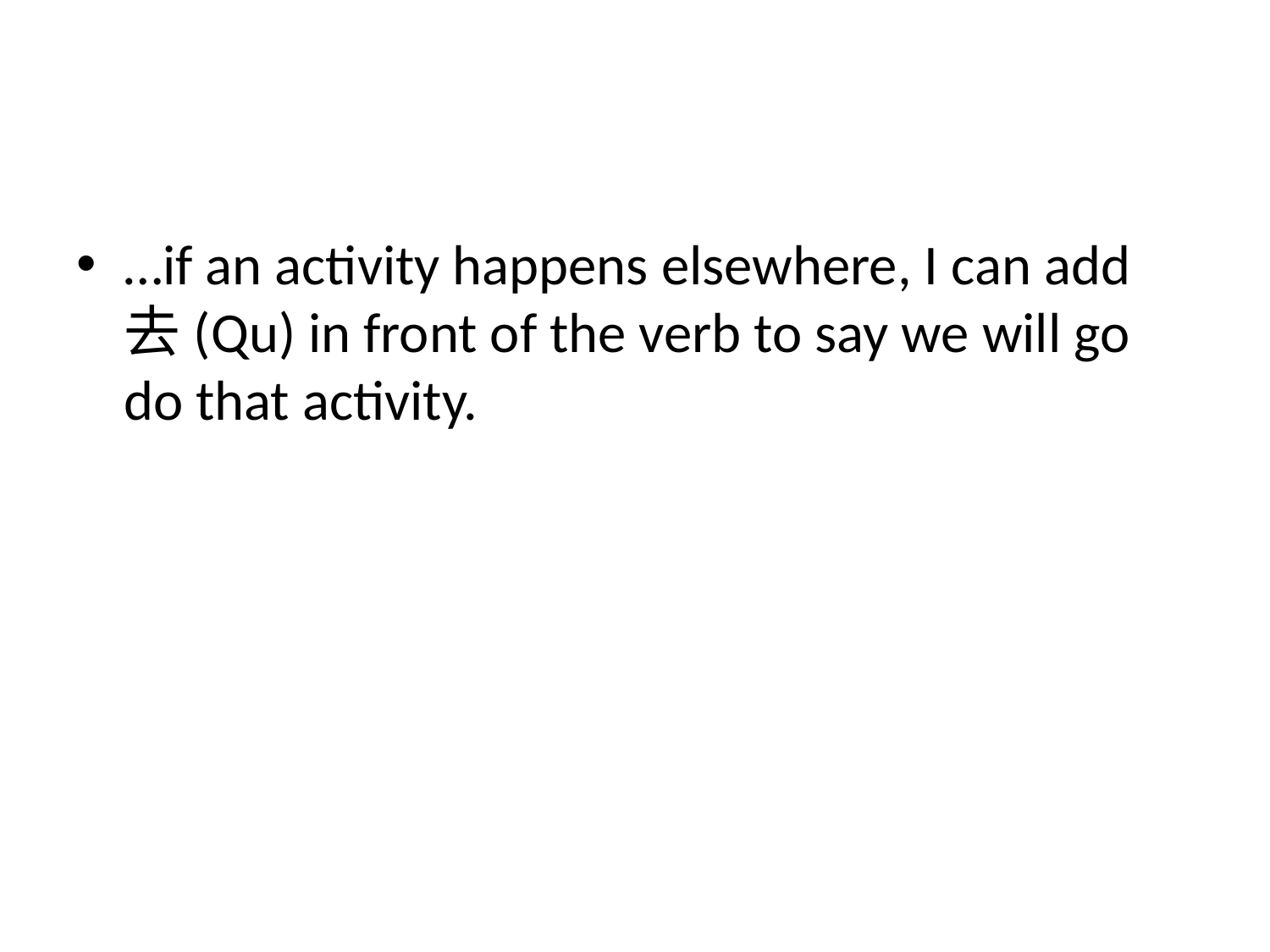

#
…if an activity happens elsewhere, I can add 去(Qu) in front of the verb to say we will go do that activity.